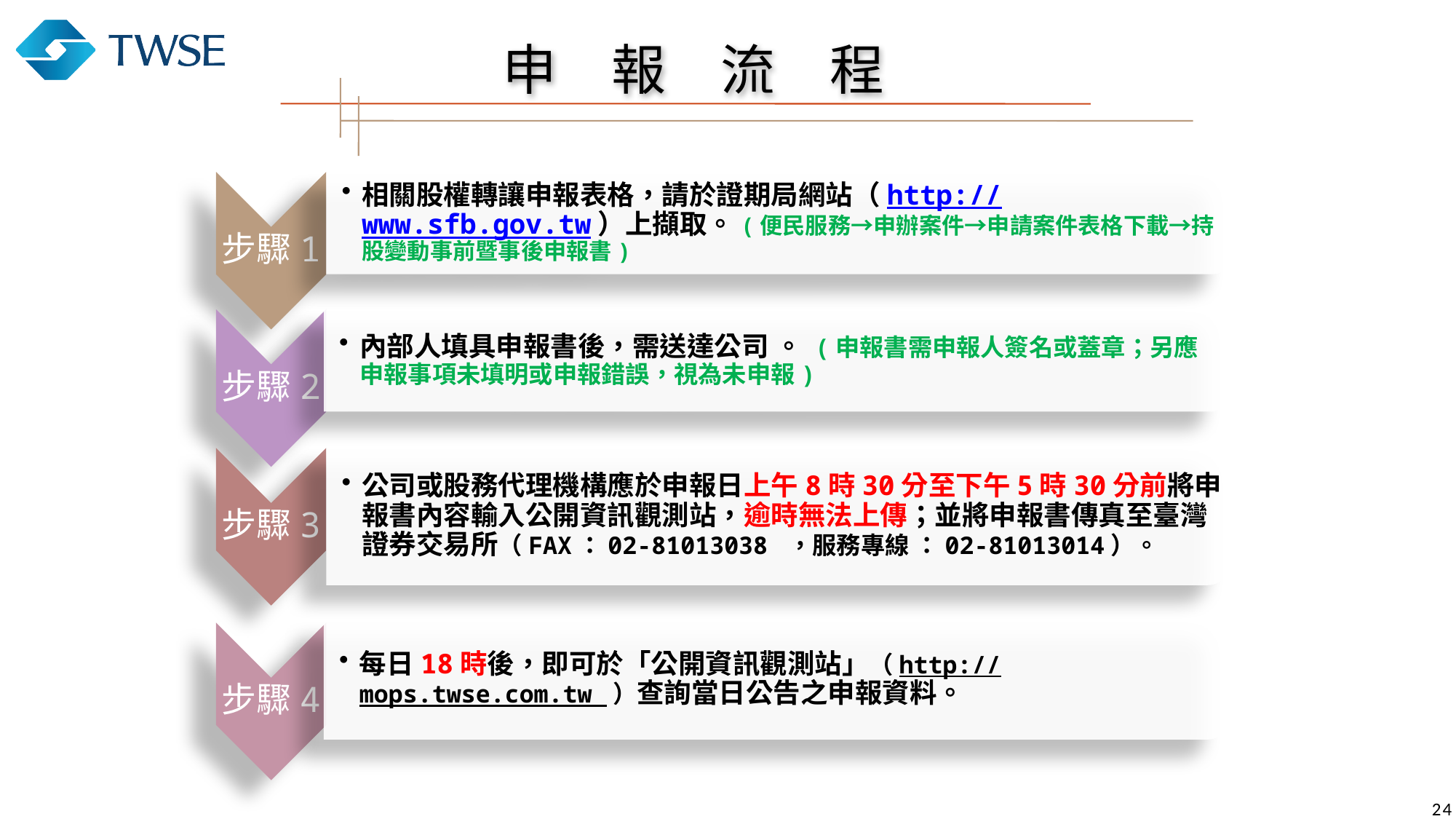

申　報　流　程

步驟1
相關股權轉讓申報表格，請於證期局網站（http://www.sfb.gov.tw）上擷取。(便民服務→申辦案件→申請案件表格下載→持股變動事前暨事後申報書)
步驟2
內部人填具申報書後，需送達公司 。 (申報書需申報人簽名或蓋章；另應申報事項未填明或申報錯誤，視為未申報)
步驟3
公司或股務代理機構應於申報日上午8時30分至下午5時30分前將申報書內容輸入公開資訊觀測站，逾時無法上傳；並將申報書傳真至臺灣證券交易所（FAX：02-81013038 ，服務專線 ：02-81013014）。
步驟4
每日18時後，即可於「公開資訊觀測站」（http://mops.twse.com.tw ）查詢當日公告之申報資料。
24